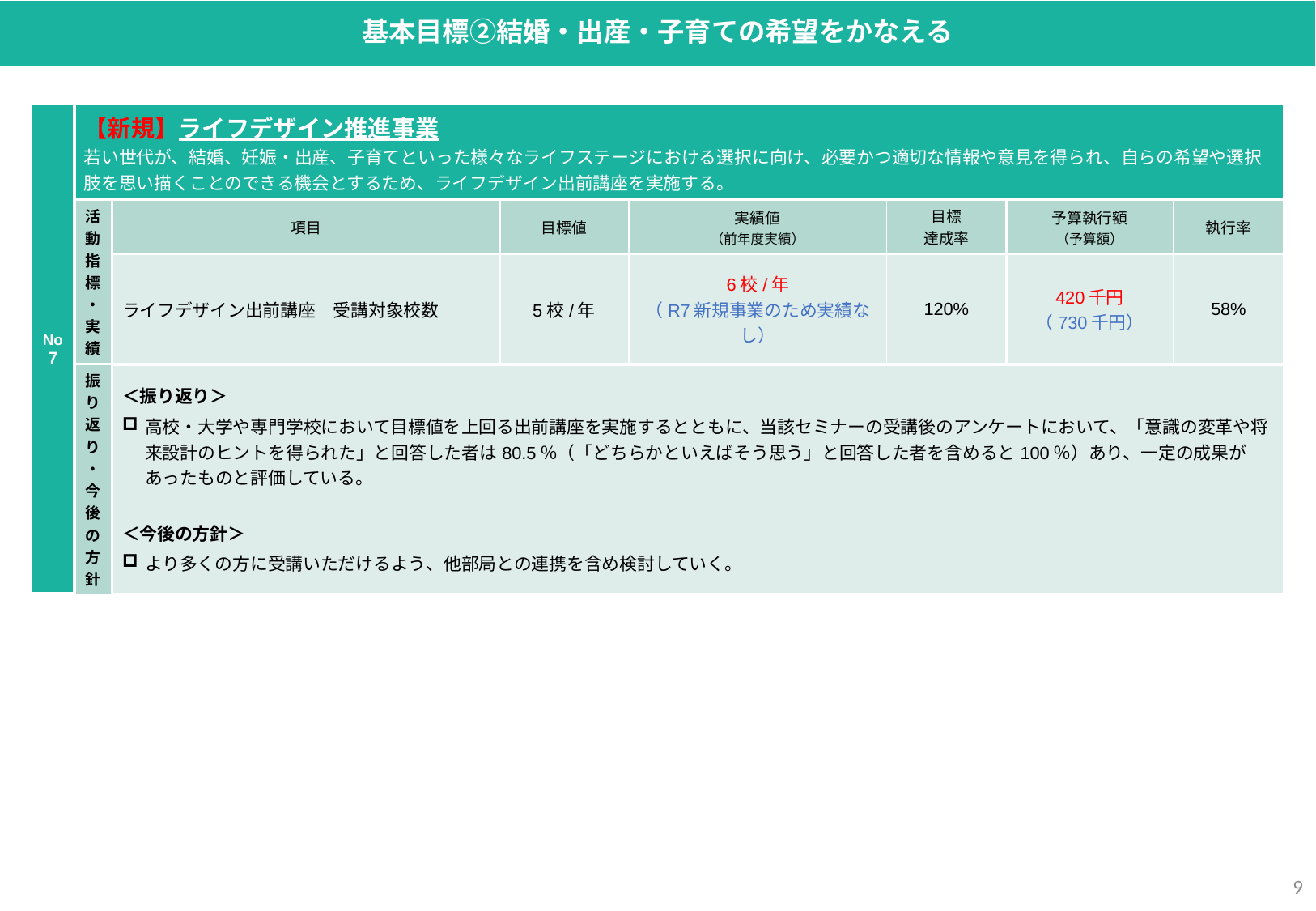

基本目標②結婚・出産・子育ての希望をかなえる
| No 7 | 【新規】ライフデザイン推進事業 若い世代が、結婚、妊娠・出産、⼦育てといった様々なライフステージにおける選択に向け、必要かつ適切な情報や意⾒を得られ、⾃らの希望や選択肢を思い描くことのできる機会とするため、ライフデザイン出前講座を実施する。 |  |  |  |  |  |  |
| --- | --- | --- | --- | --- | --- | --- | --- |
|  | 活動指標・実績 | 項目 | 目標値 | 実績値 （前年度実績） | 目標 達成率 | 予算執行額 （予算額） | 執行率 |
|  |  | ライフデザイン出前講座　受講対象校数 | 5校/年 | 6校/年 （R7新規事業のため実績なし） | 120% | 420千円 （730千円） | 58% |
|  | 振り返り・今後の方針 | ＜振り返り＞ 高校・大学や専門学校において目標値を上回る出前講座を実施するとともに、当該セミナーの受講後のアンケートにおいて、「意識の変革や将来設計のヒントを得られた」と回答した者は80.5％（「どちらかといえばそう思う」と回答した者を含めると100％）あり、一定の成果があったものと評価している。 ＜今後の方針＞ より多くの方に受講いただけるよう、他部局との連携を含め検討していく。 |  |  |  |  |  |
9